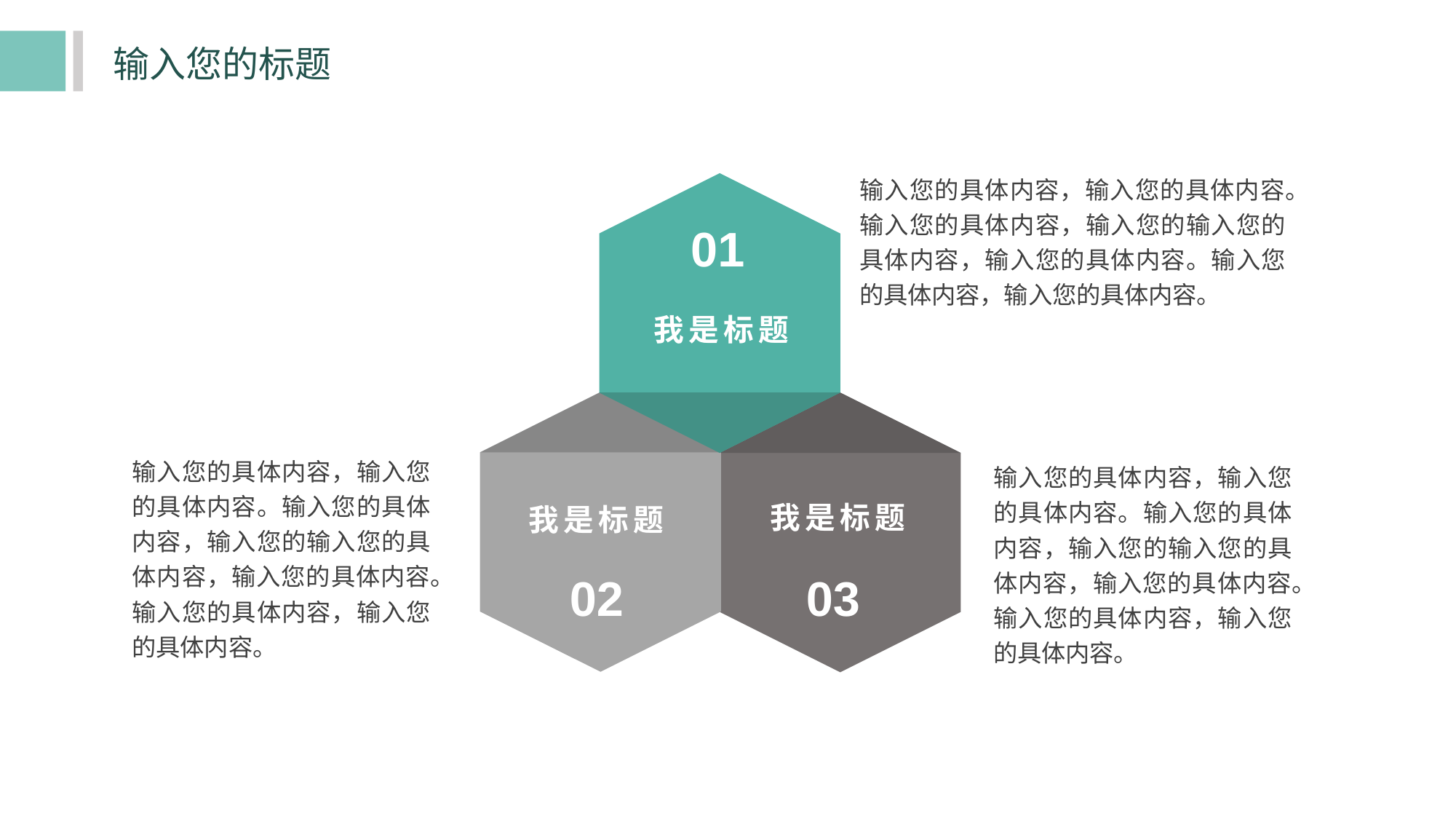

输入您的标题
输入您的具体内容，输入您的具体内容。输入您的具体内容，输入您的输入您的具体内容，输入您的具体内容。输入您的具体内容，输入您的具体内容。

01
我是标题

输入您的具体内容，输入您的具体内容。输入您的具体内容，输入您的输入您的具体内容，输入您的具体内容。输入您的具体内容，输入您的具体内容。
输入您的具体内容，输入您的具体内容。输入您的具体内容，输入您的输入您的具体内容，输入您的具体内容。输入您的具体内容，输入您的具体内容。
我是标题
03
我是标题
02